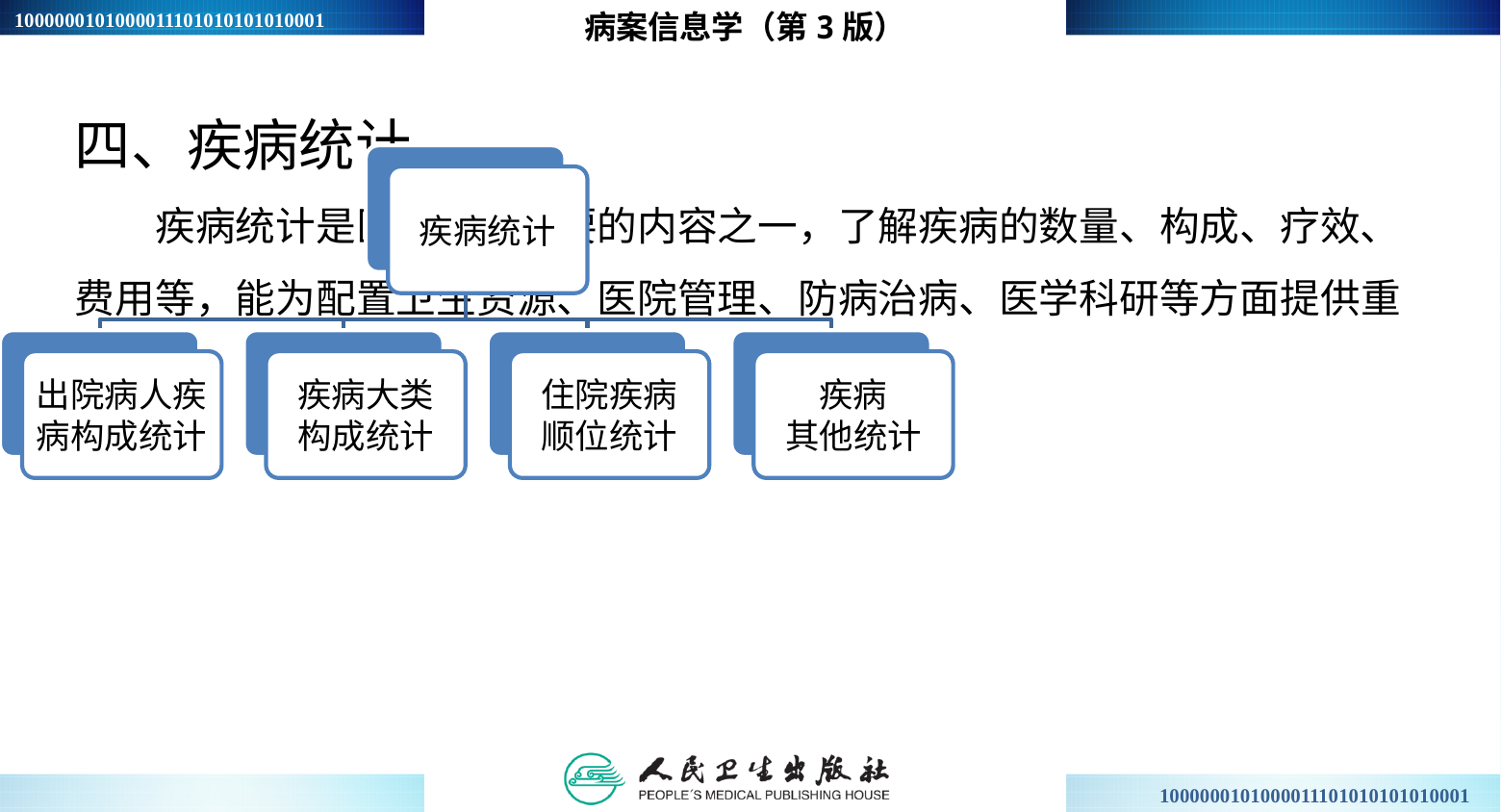

病案信息学（第3版）
四、疾病统计
　　疾病统计是医院统计重要的内容之一，了解疾病的数量、构成、疗效、费用等，能为配置卫生资源、医院管理、防病治病、医学科研等方面提供重要依据。

疾病统计
出院病人疾病构成统计
疾病大类
构成统计
住院疾病
顺位统计
疾病
其他统计